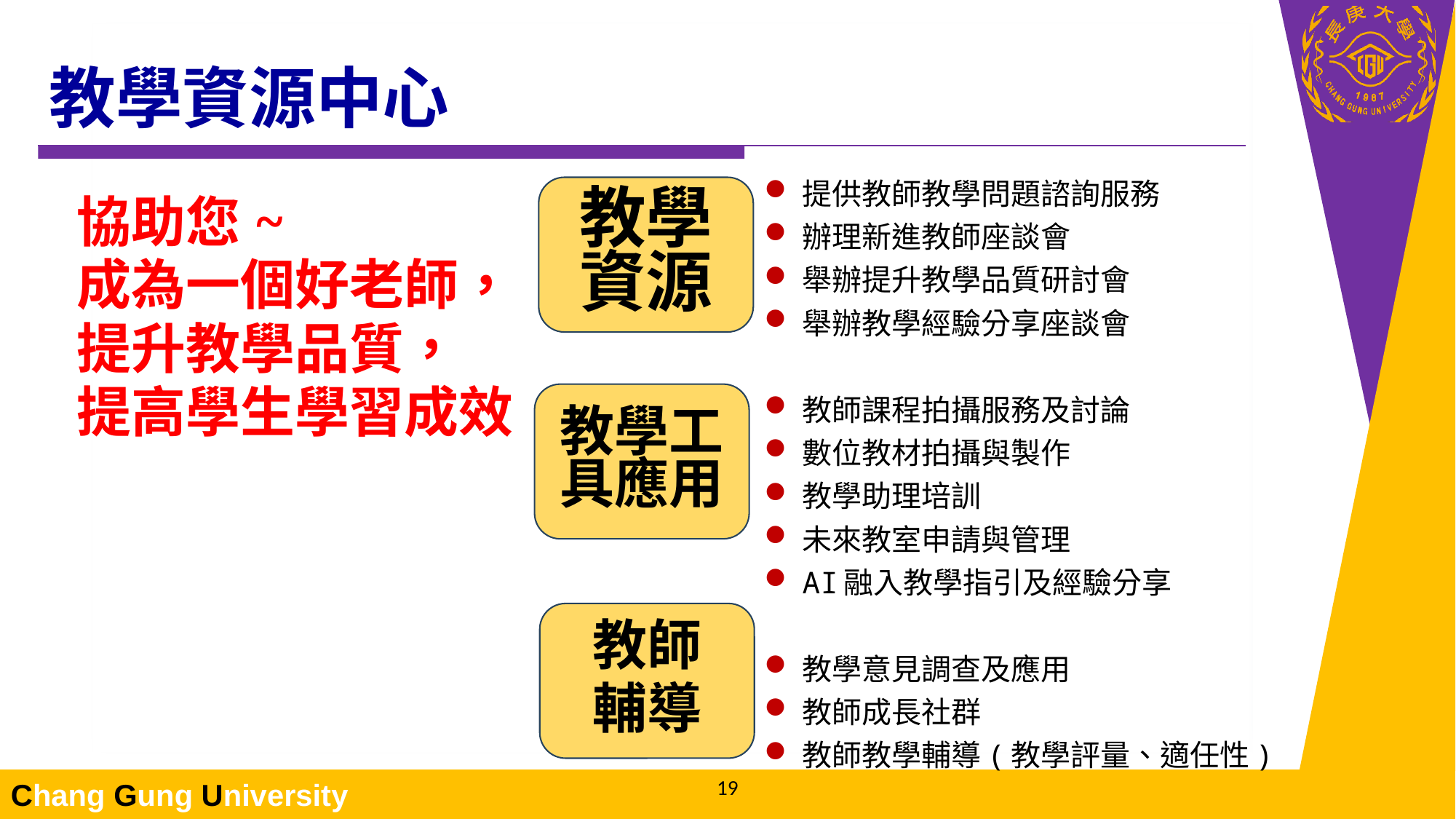

# 教學資源中心
提供教師教學問題諮詢服務
辦理新進教師座談會
舉辦提升教學品質研討會
舉辦教學經驗分享座談會

教師課程拍攝服務及討論
數位教材拍攝與製作
教學助理培訓
未來教室申請與管理
AI融入教學指引及經驗分享

教學意見調查及應用
教師成長社群
教師教學輔導(教學評量、適任性)

教學資源
協助您~
成為一個好老師，
提升教學品質，
提高學生學習成效
教學工具應用
教師
輔導
19